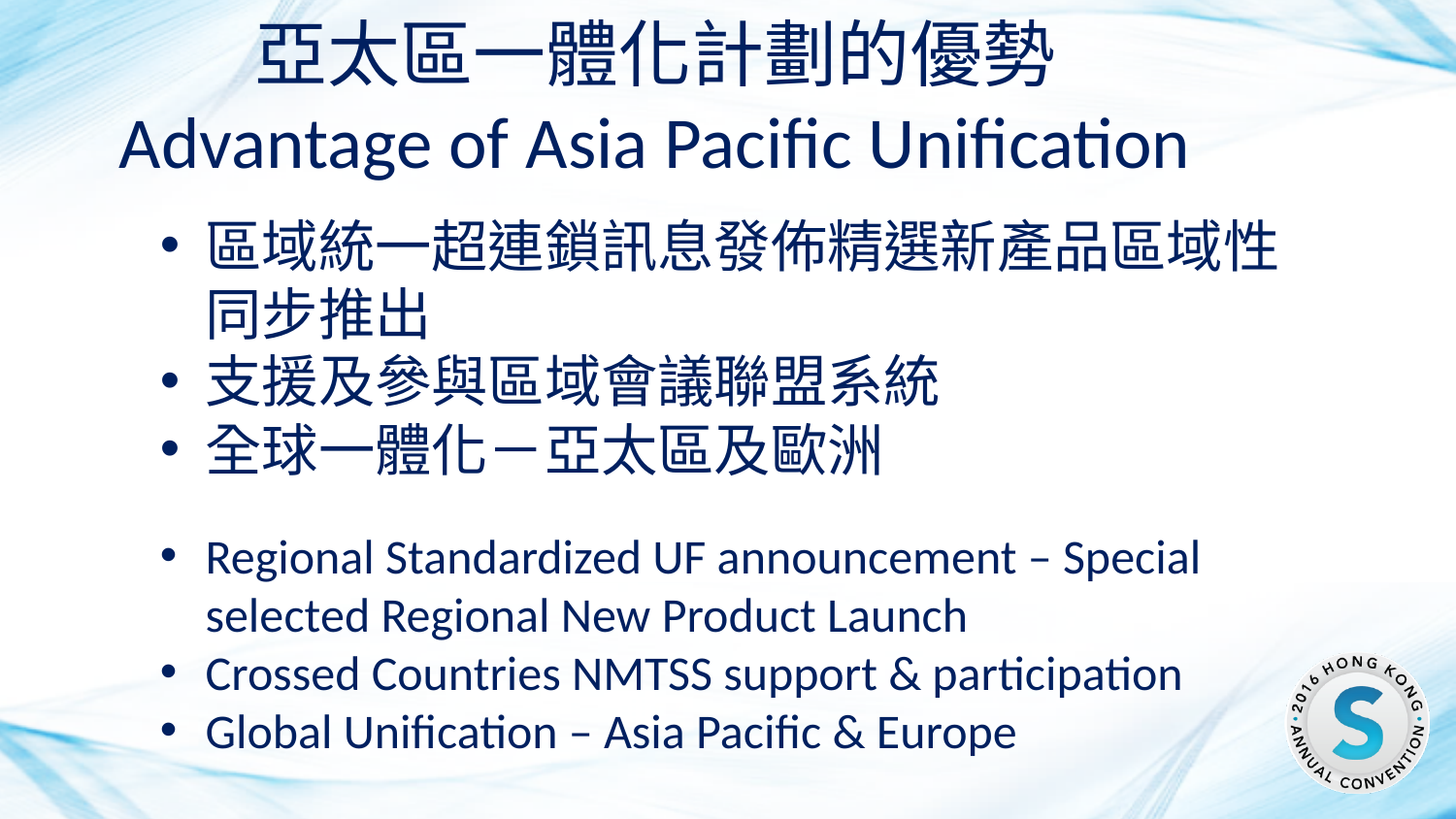

亞太區一體化計劃的優勢
Advantage of Asia Pacific Unification
區域統一超連鎖訊息發佈精選新產品區域性同步推出
支援及參與區域會議聯盟系統
全球一體化－亞太區及歐洲

Regional Standardized UF announcement – Special selected Regional New Product Launch
Crossed Countries NMTSS support & participation
Global Unification – Asia Pacific & Europe